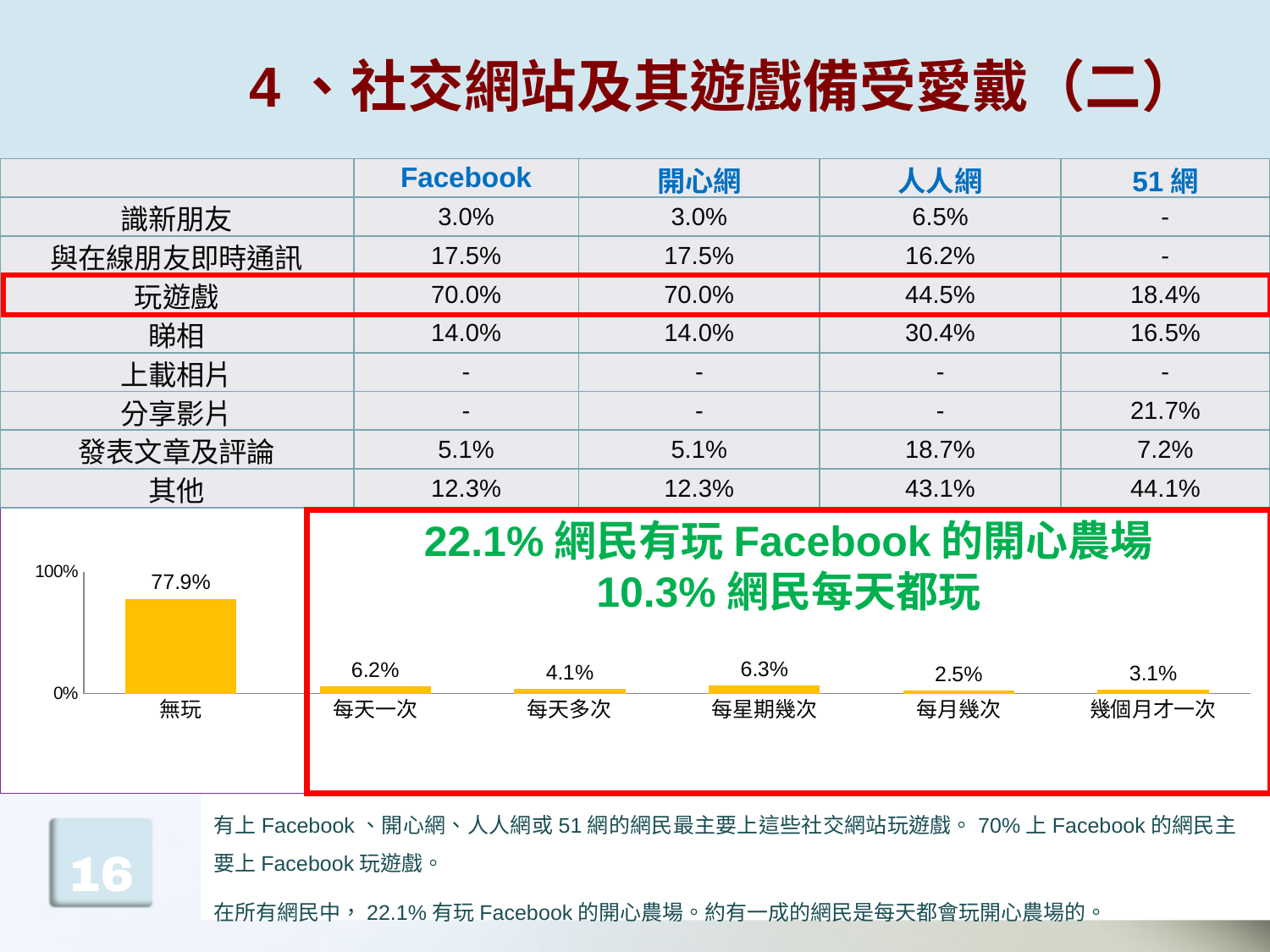

# 4、社交網站及其遊戲備受愛戴（二）
|  | Facebook | 開心網 | 人人網 | 51網 |
| --- | --- | --- | --- | --- |
| 識新朋友 | 3.0% | 3.0% | 6.5% | - |
| 與在線朋友即時通訊 | 17.5% | 17.5% | 16.2% | - |
| 玩遊戲 | 70.0% | 70.0% | 44.5% | 18.4% |
| 睇相 | 14.0% | 14.0% | 30.4% | 16.5% |
| 上載相片 | - | - | - | - |
| 分享影片 | - | - | - | 21.7% |
| 發表文章及評論 | 5.1% | 5.1% | 18.7% | 7.2% |
| 其他 | 12.3% | 12.3% | 43.1% | 44.1% |

### Chart

| Category |  |
|---|---|
| 無玩 | 0.779000000000001 |
| 每天一次 | 0.062000000000000034 |
| 每天多次 | 0.041 |
| 每星期幾次 | 0.063 |
| 每月幾次 | 0.025 |
| 幾個月才一次 | 0.031000000000000034 |
22.1%網民有玩Facebook的開心農場
10.3%網民每天都玩

有上Facebook、開心網、人人網或51網的網民最主要上這些社交網站玩遊戲。70%上Facebook的網民主要上Facebook玩遊戲。
在所有網民中，22.1%有玩Facebook的開心農場。約有一成的網民是每天都會玩開心農場的。
16